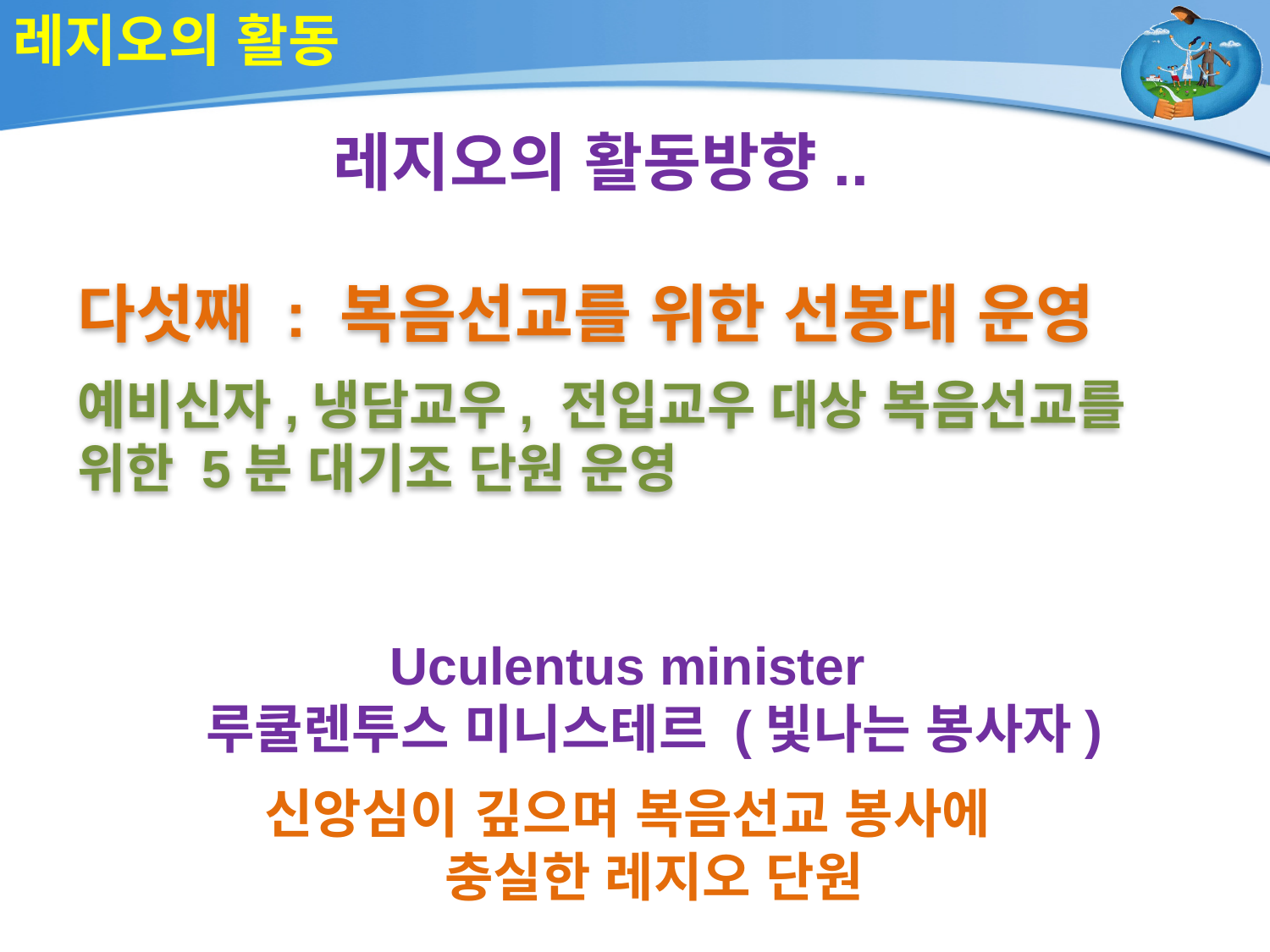

# 레지오의 활동
레지오의 활동방향..
다섯째 : 복음선교를 위한 선봉대 운영
예비신자,냉담교우, 전입교우 대상 복음선교를 위한 5분 대기조 단원 운영
Uculentus minister
루쿨렌투스 미니스테르 (빛나는 봉사자)
신앙심이 깊으며 복음선교 봉사에
충실한 레지오 단원